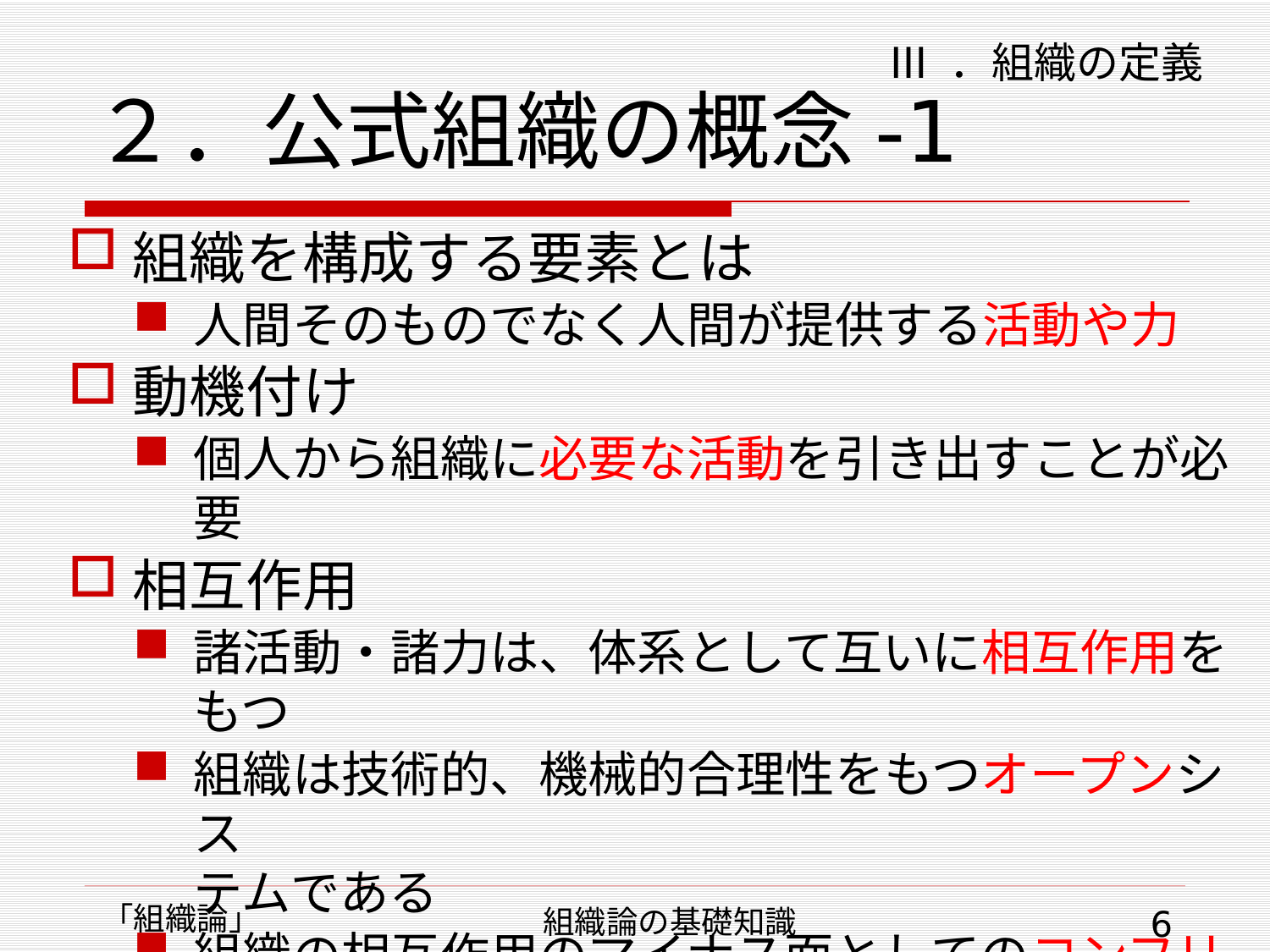

# ２．公式組織の概念-1
Ⅲ ．組織の定義
組織を構成する要素とは
人間そのものでなく人間が提供する活動や力
動機付け
個人から組織に必要な活動を引き出すことが必要
相互作用
諸活動・諸力は、体系として互いに相互作用をもつ
組織は技術的、機械的合理性をもつオープンシス
テムである
組織の相互作用のマイナス面としてのコンフリクト
組織は参加者の利害対立、交渉、調整の場である

「組織論」
組織論の基礎知識
6